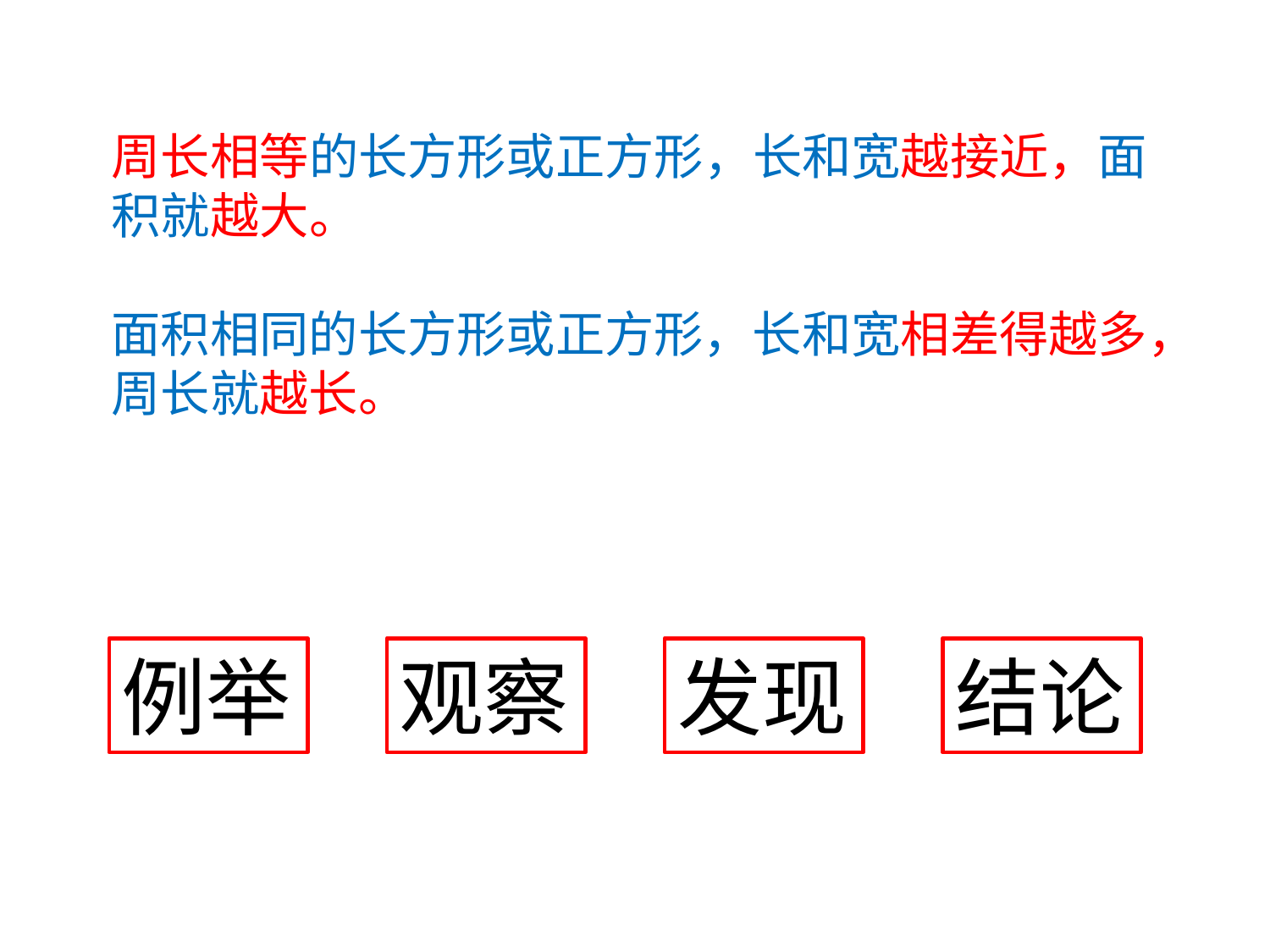

周长相等的长方形或正方形，长和宽越接近，面积就越大。

面积相同的长方形或正方形，长和宽相差得越多，周长就越长。

例举
观察
发现
结论